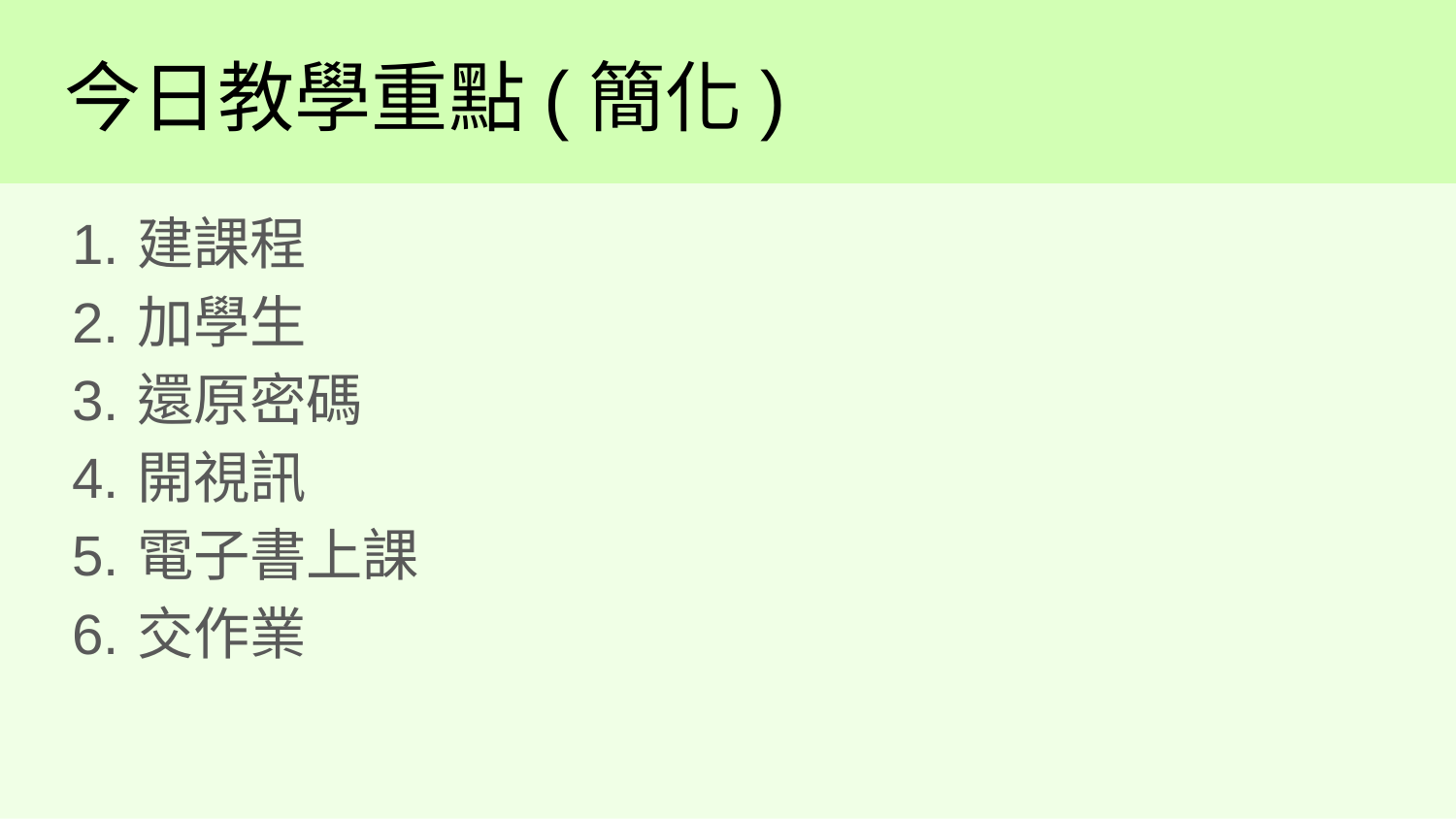

# 今日教學重點(簡化)
建課程
加學生
還原密碼
開視訊
電子書上課
交作業